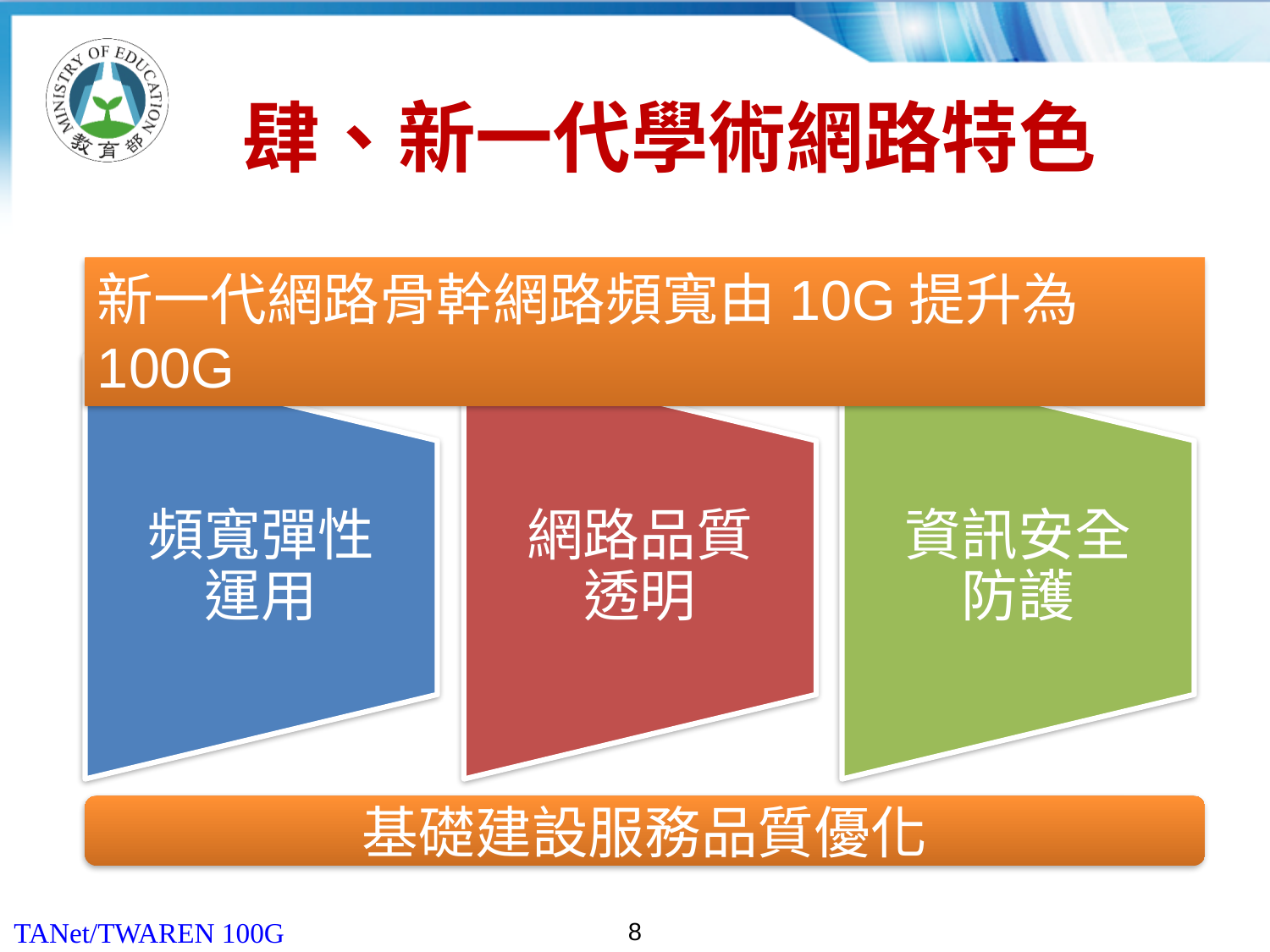

# 肆、新一代學術網路特色
新一代網路骨幹網路頻寬由10G提升為100G
頻寬彈性
運用
網路品質
透明
資訊安全
防護
基礎建設服務品質優化
8